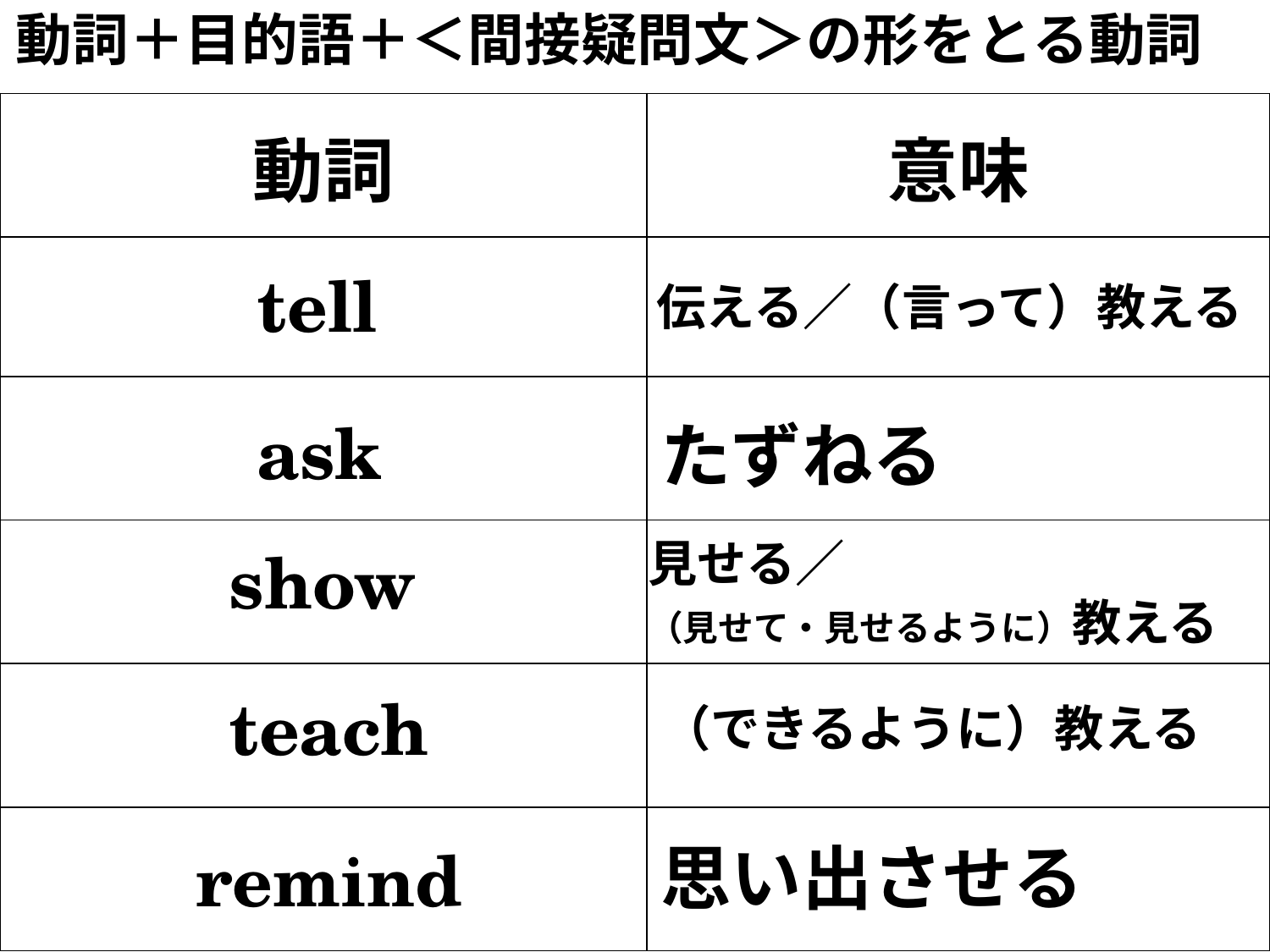

動詞＋目的語＋＜間接疑問文＞の形をとる動詞
| 動詞 | 意味 |
| --- | --- |
|  |  |
|  |  |
|  |  |
|  |  |
|  |  |
tell
伝える／（言って）教える
ask
たずねる
見せる／
（見せて・見せるように）教える
show
teach
（できるように）教える
思い出させる
remind